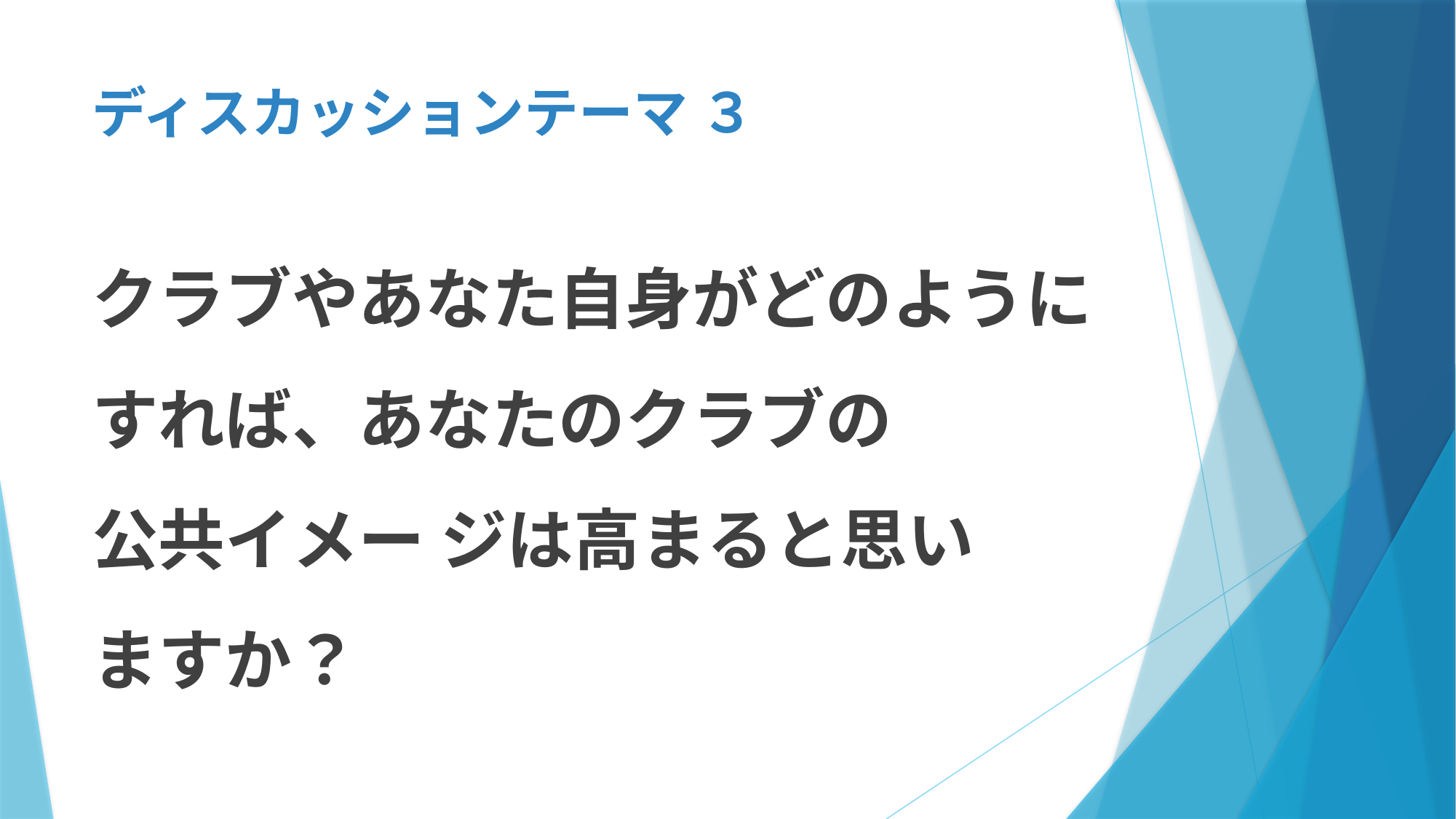

# ディスカッションテーマ ３
クラブやあなた自身がどのように
すれば、あなたのクラブの
公共イメー ジは高まると思い
ますか？